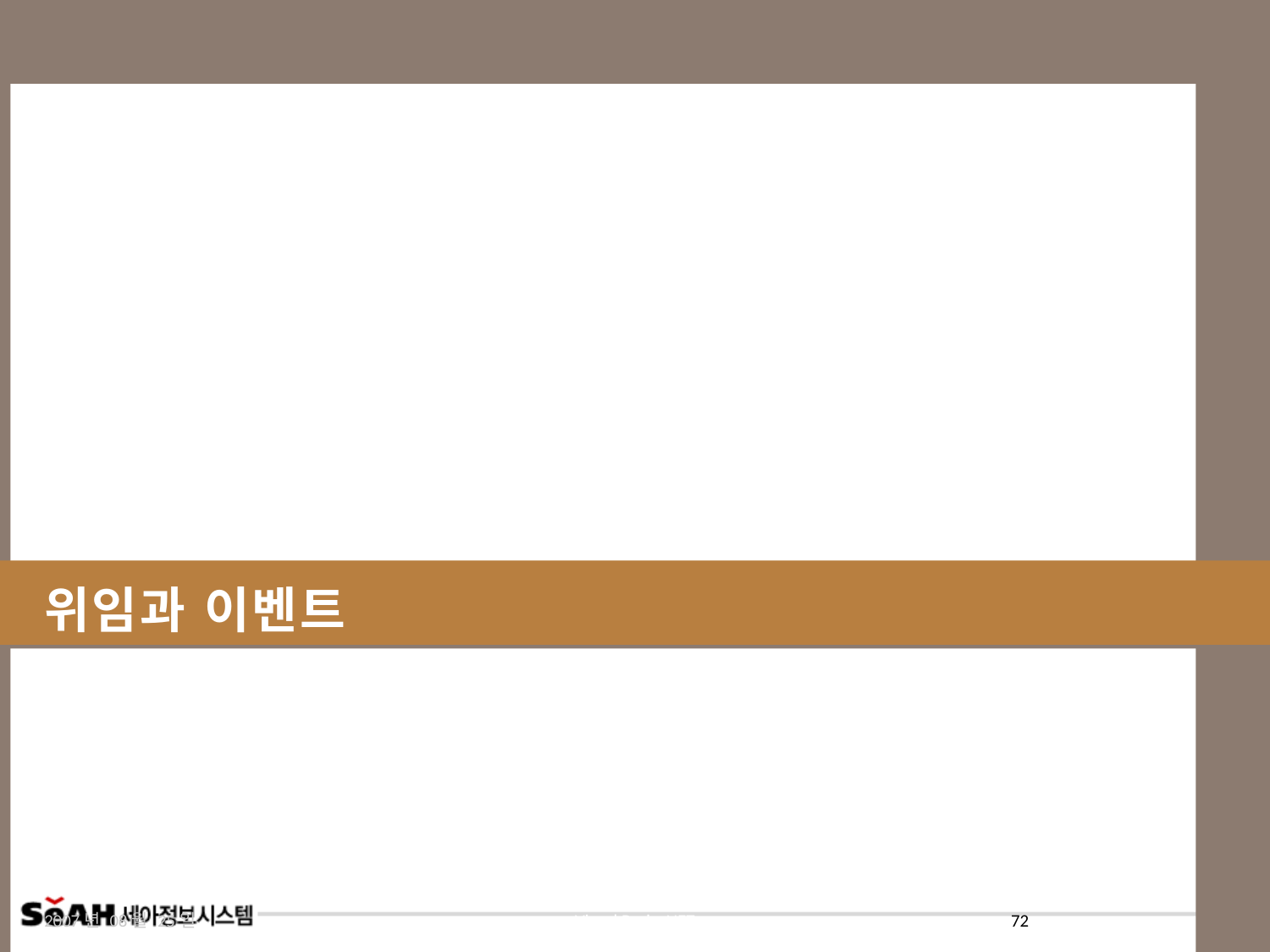

# 위임과 이벤트
2007년 08월 25일
Visual Basic .NET
72